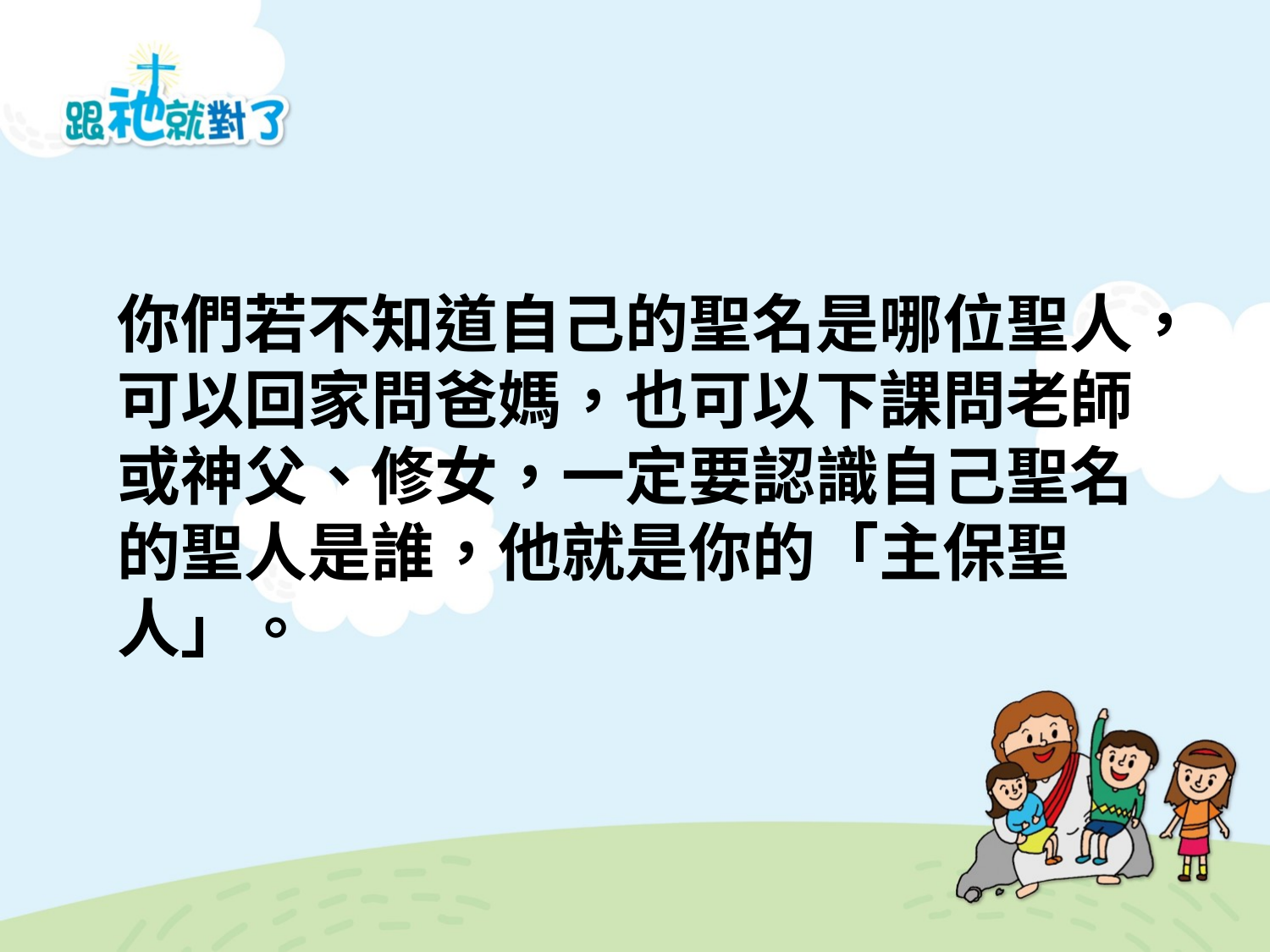

你們若不知道自己的聖名是哪位聖人，可以回家問爸媽，也可以下課問老師或神父、修女，一定要認識自己聖名的聖人是誰，他就是你的「主保聖人」。